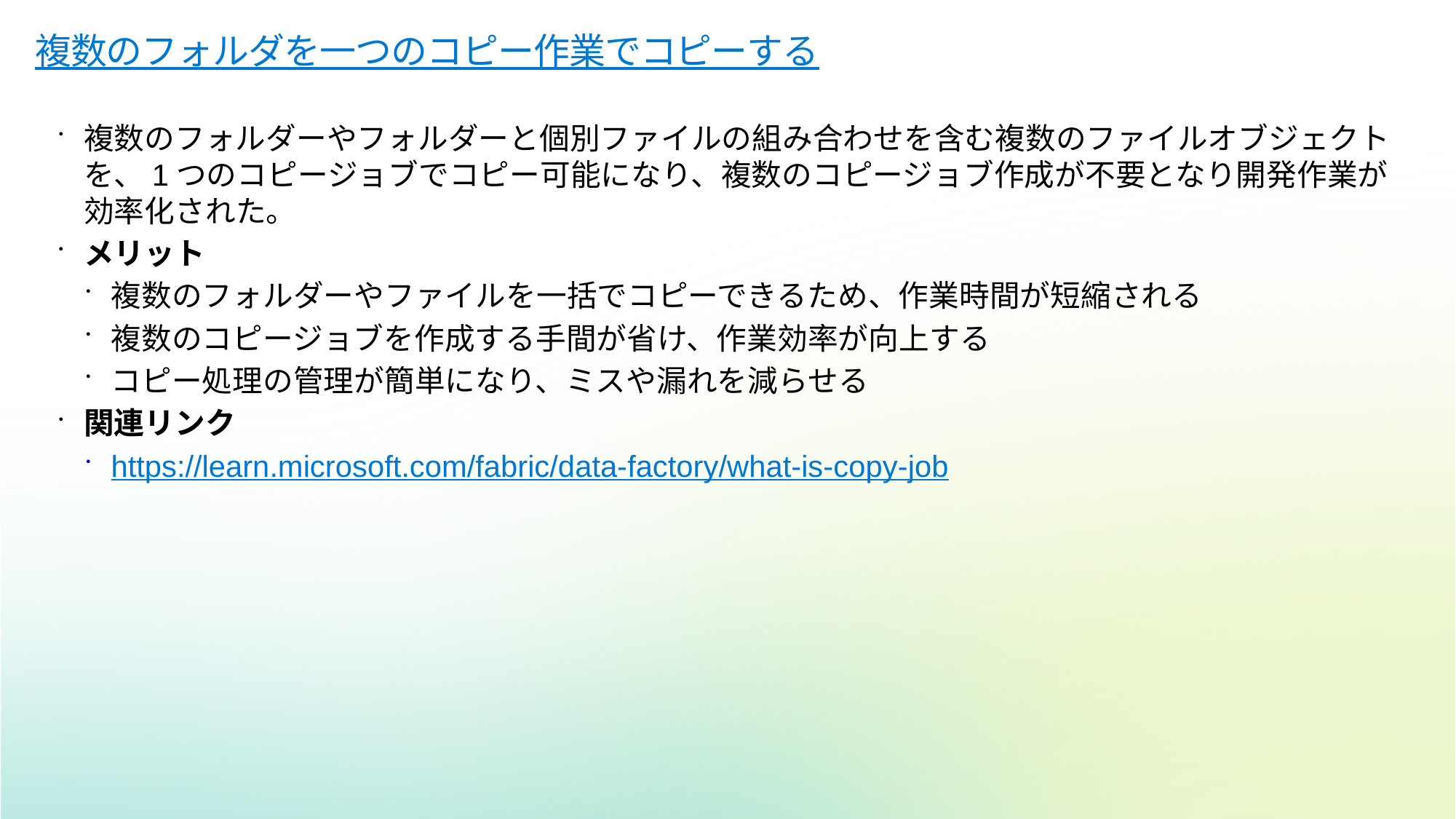

# 複数のフォルダを一つのコピー作業でコピーする
複数のフォルダーやフォルダーと個別ファイルの組み合わせを含む複数のファイルオブジェクトを、1つのコピージョブでコピー可能になり、複数のコピージョブ作成が不要となり開発作業が効率化された。
メリット
複数のフォルダーやファイルを一括でコピーできるため、作業時間が短縮される
複数のコピージョブを作成する手間が省け、作業効率が向上する
コピー処理の管理が簡単になり、ミスや漏れを減らせる
関連リンク
https://learn.microsoft.com/fabric/data-factory/what-is-copy-job